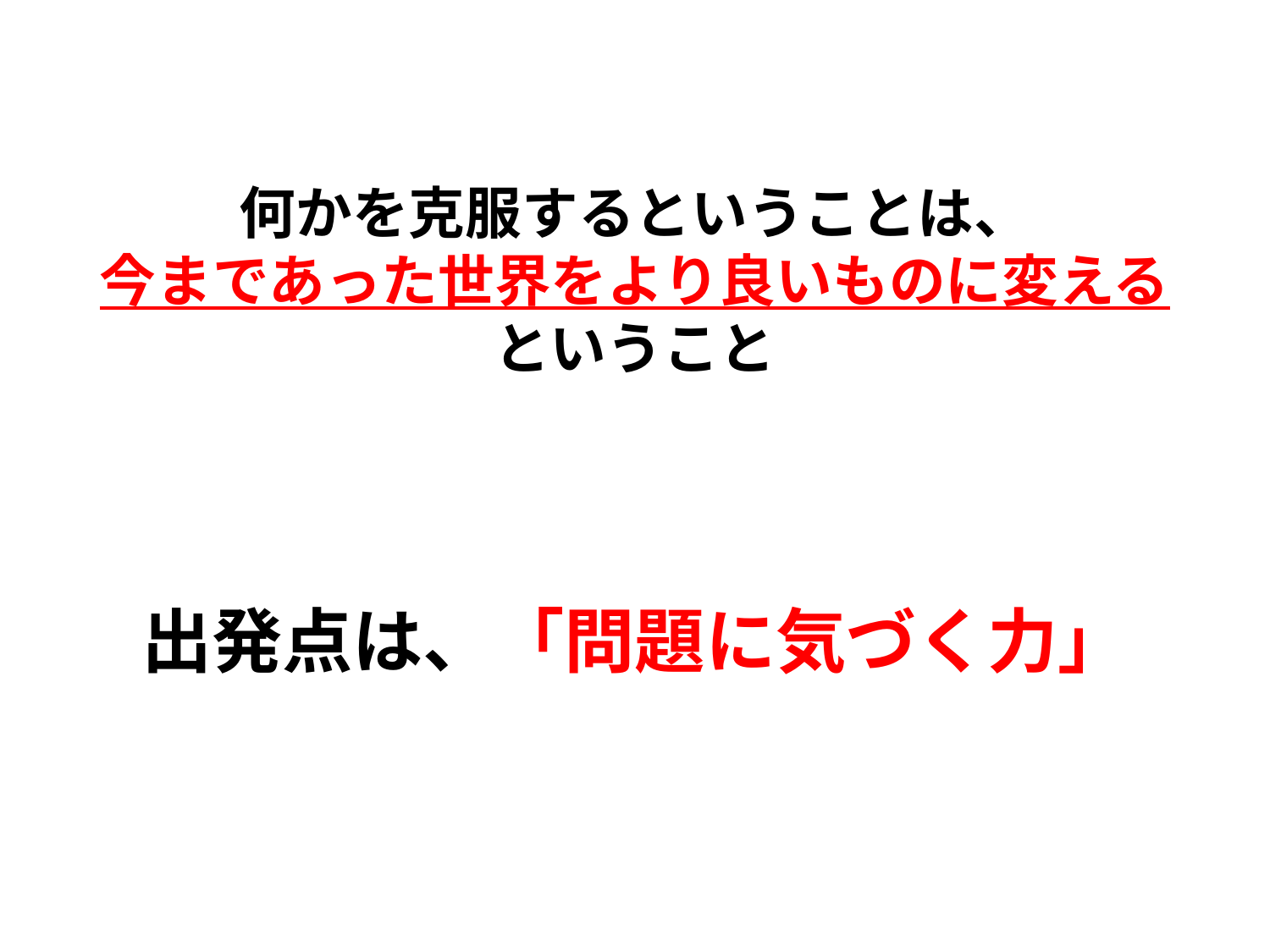

何かを克服するということは、
今まであった世界をより良いものに変える
ということ
出発点は、「問題に気づく力」